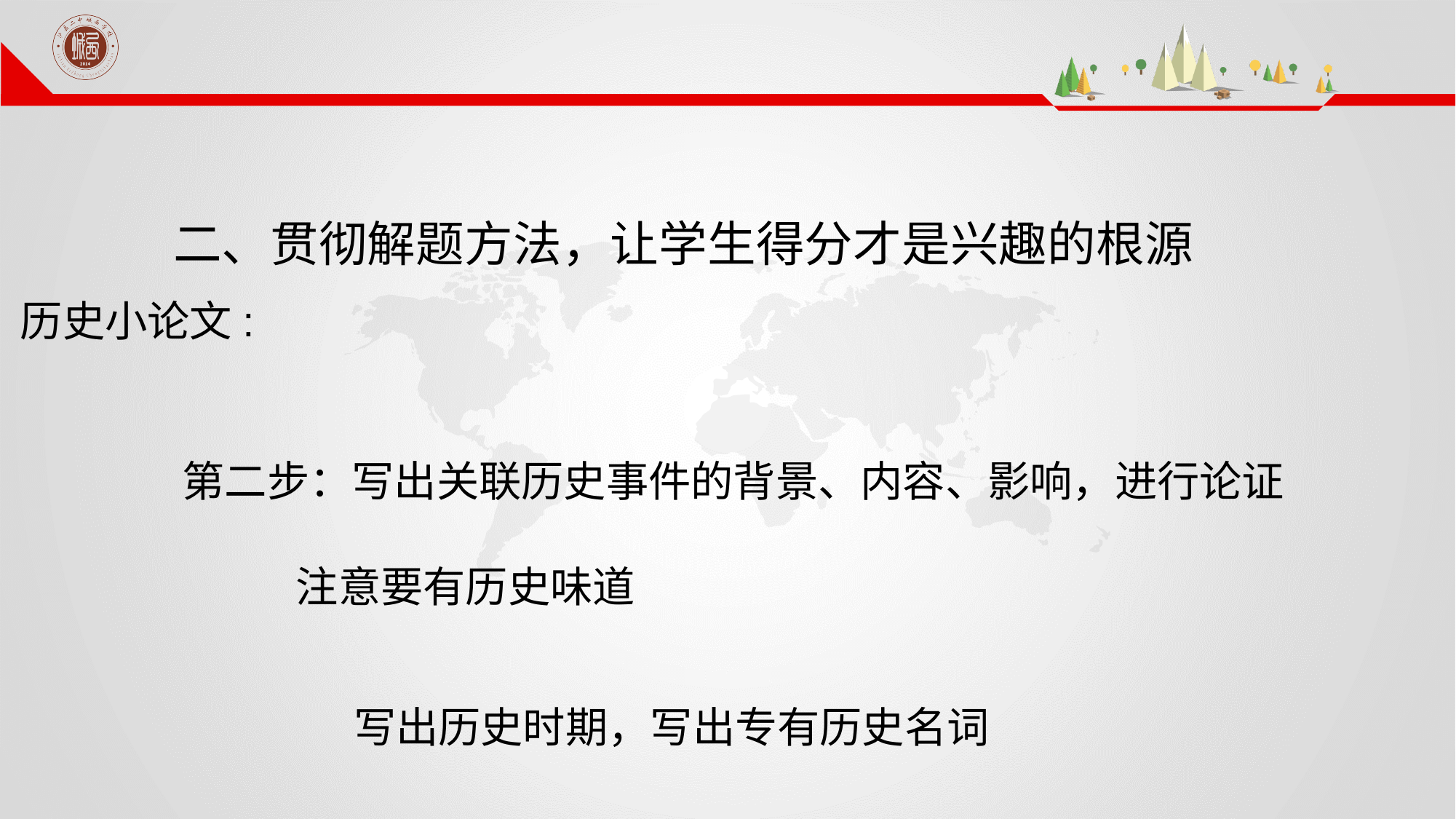

二、贯彻解题方法，让学生得分才是兴趣的根源
历史小论文:
第二步：写出关联历史事件的背景、内容、影响，进行论证
注意要有历史味道
写出历史时期，写出专有历史名词